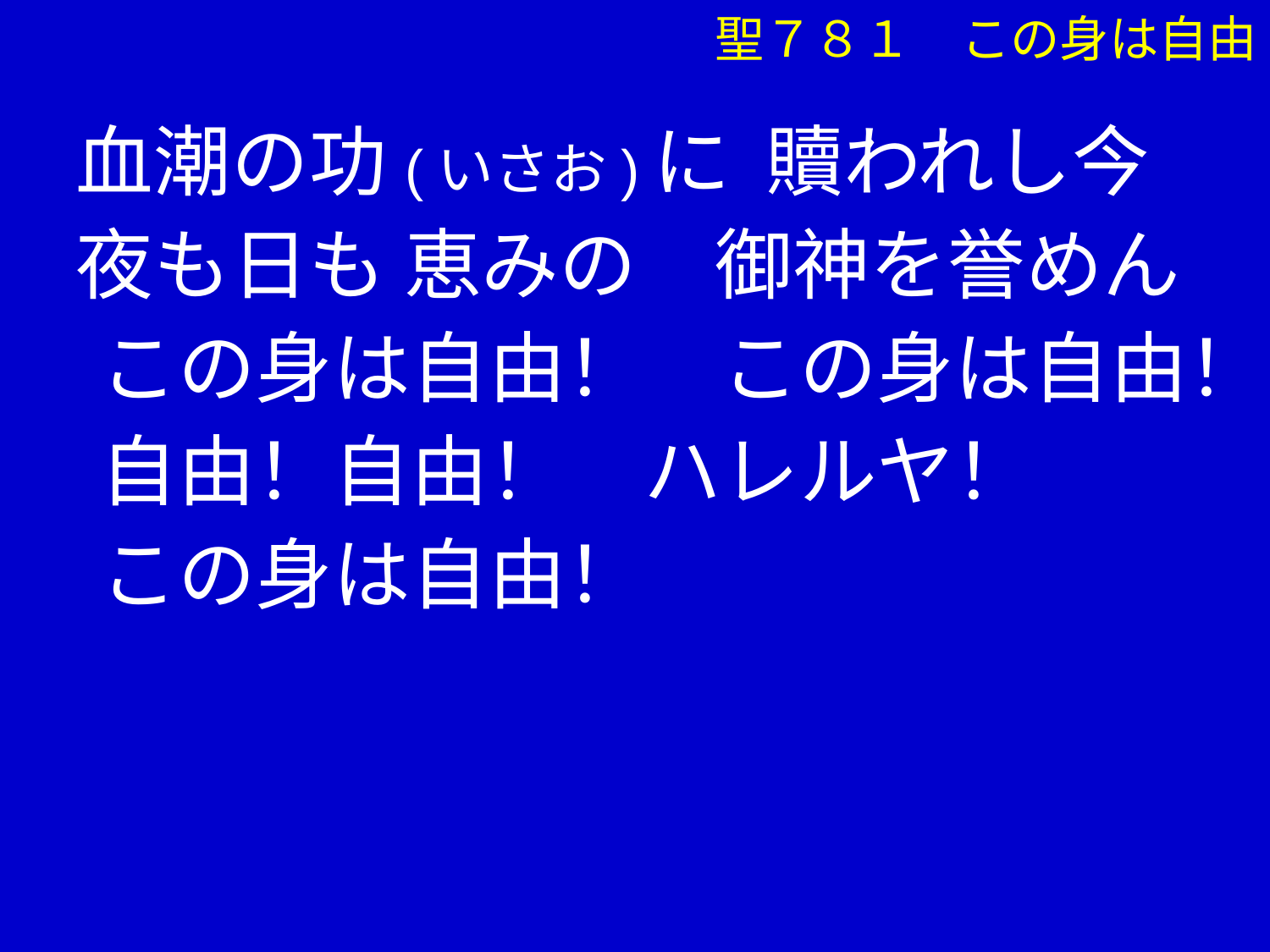

聖７８１　この身は自由
   血潮の功(いさお)に  贖われし今
   夜も日も 恵みの　御神を誉めん
　 この身は自由！　この身は自由！
　 自由！自由！　ハレルヤ！
　 この身は自由！